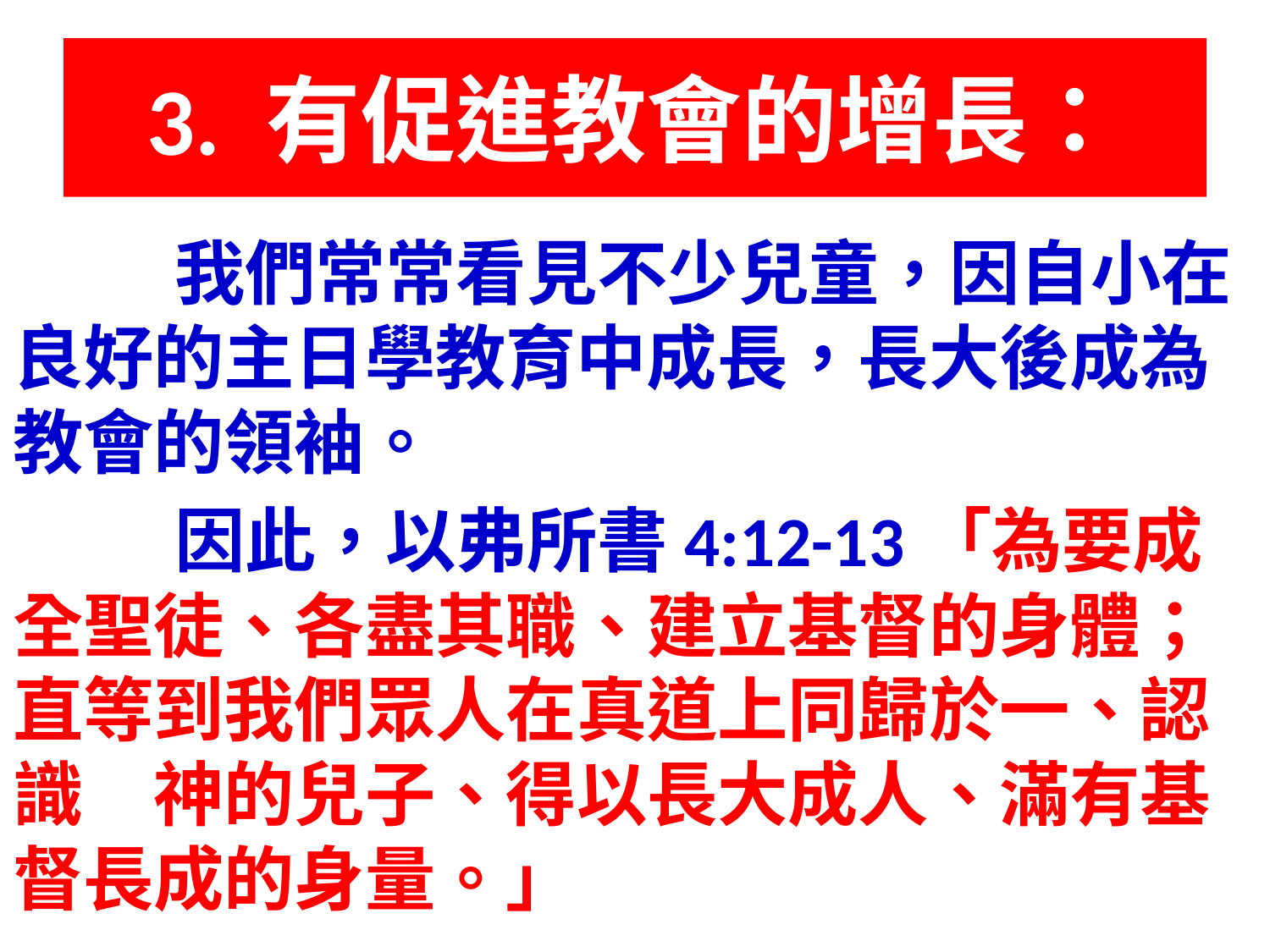

# 3. 有促進教會的增長：
         我們常常看見不少兒童，因自小在良好的主日學教育中成長，長大後成為教會的領袖。
         因此，以弗所書4:12-13「為要成全聖徒、各盡其職、建立基督的身體；直等到我們眾人在真道上同歸於一、認識　神的兒子、得以長大成人、滿有基督長成的身量。」